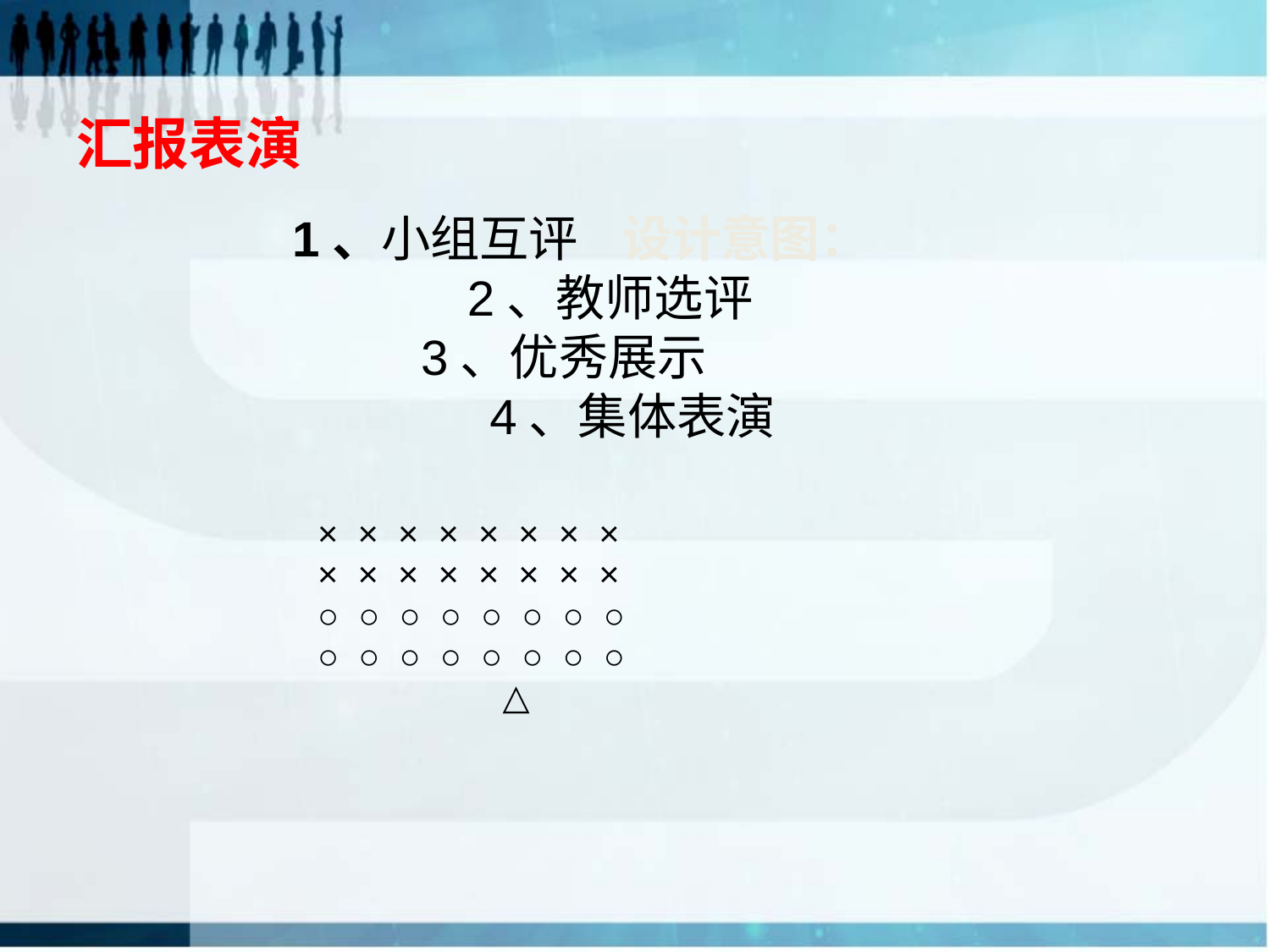

# 汇报表演
 1、小组互评    设计意图：
  2、教师选评
                      3、优秀展示
                           4、集体表演

×  ×  ×  ×  ×  ×  ×  ×
×  ×  ×  ×  ×  ×  ×  ×
○  ○  ○  ○  ○  ○  ○  ○
○  ○  ○  ○  ○  ○  ○  ○
                   △